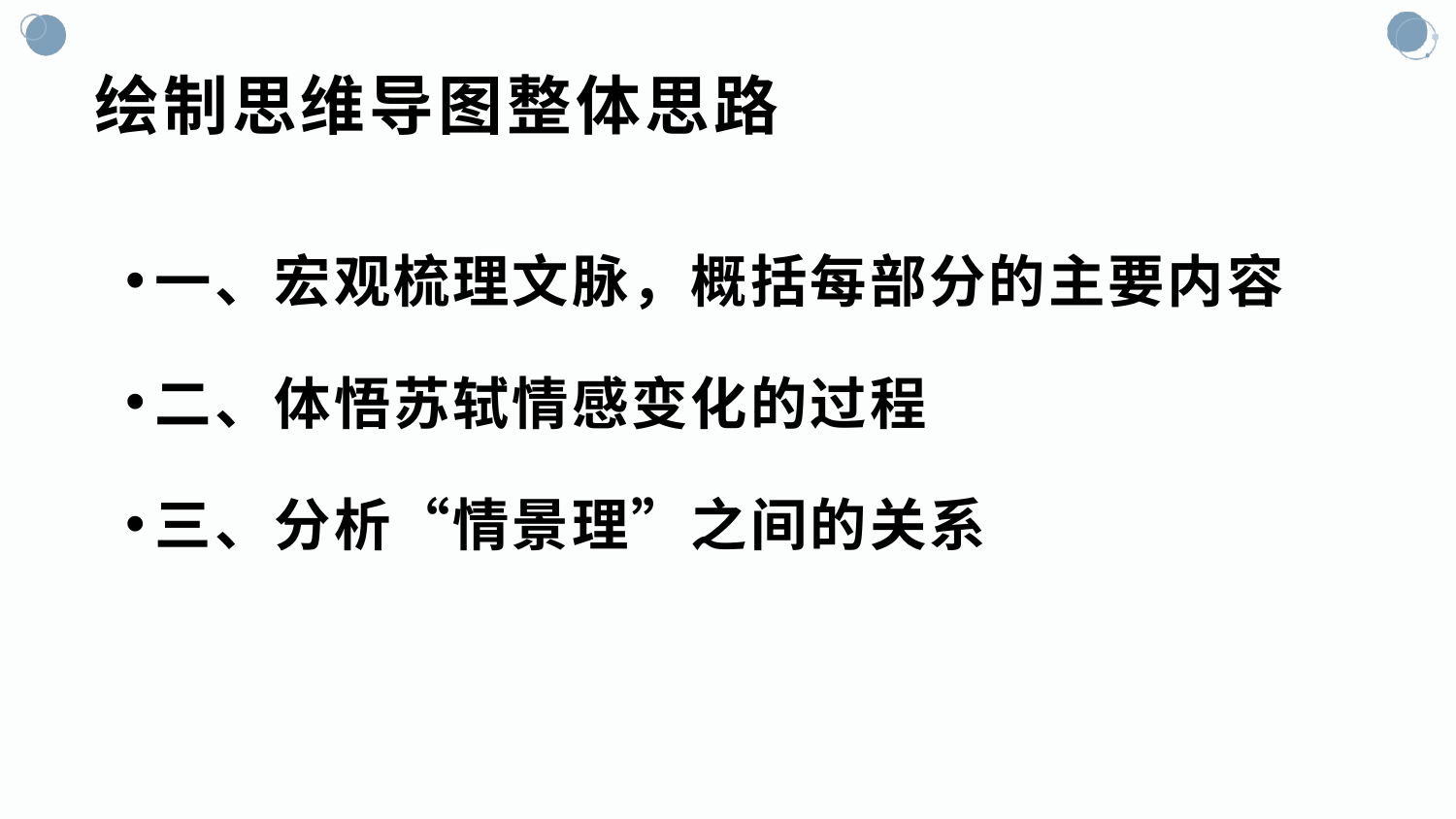

# 绘制思维导图整体思路
一、宏观梳理文脉，概括每部分的主要内容
二、体悟苏轼情感变化的过程
三、分析“情景理”之间的关系